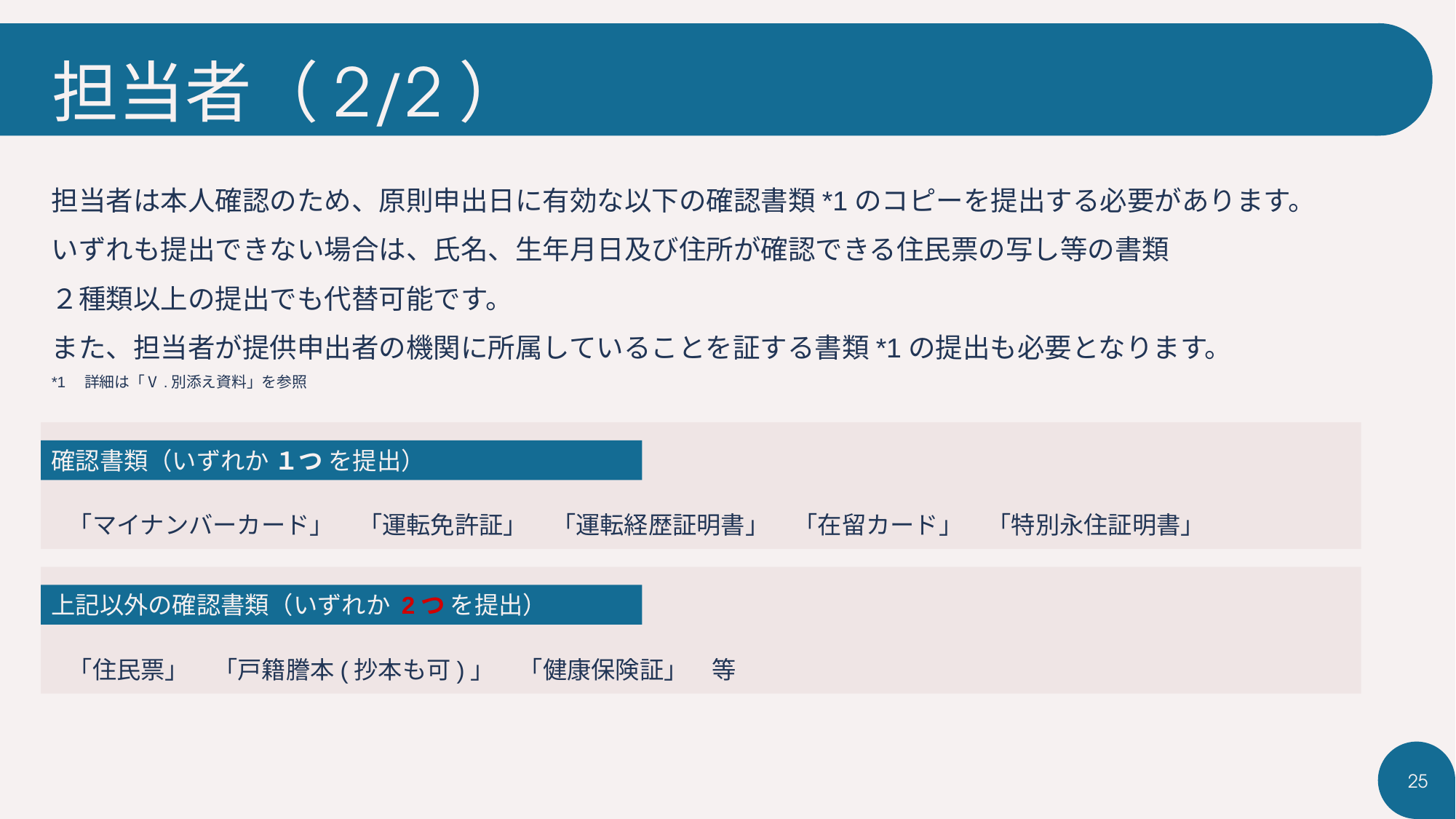

# 担当者（2/2）
担当者は本人確認のため、原則申出日に有効な以下の確認書類*1のコピーを提出する必要があります。
いずれも提出できない場合は、氏名、生年月日及び住所が確認できる住民票の写し等の書類
２種類以上の提出でも代替可能です。
また、担当者が提供申出者の機関に所属していることを証する書類*1の提出も必要となります。
*1　詳細は「Ⅴ.別添え資料」を参照

確認書類（いずれか １つ を提出）
「マイナンバーカード」　「運転免許証」　「運転経歴証明書」　「在留カード」　「特別永住証明書」

上記以外の確認書類（いずれか 2つ を提出）
「住民票」　「戸籍謄本(抄本も可)」　「健康保険証」　等
25